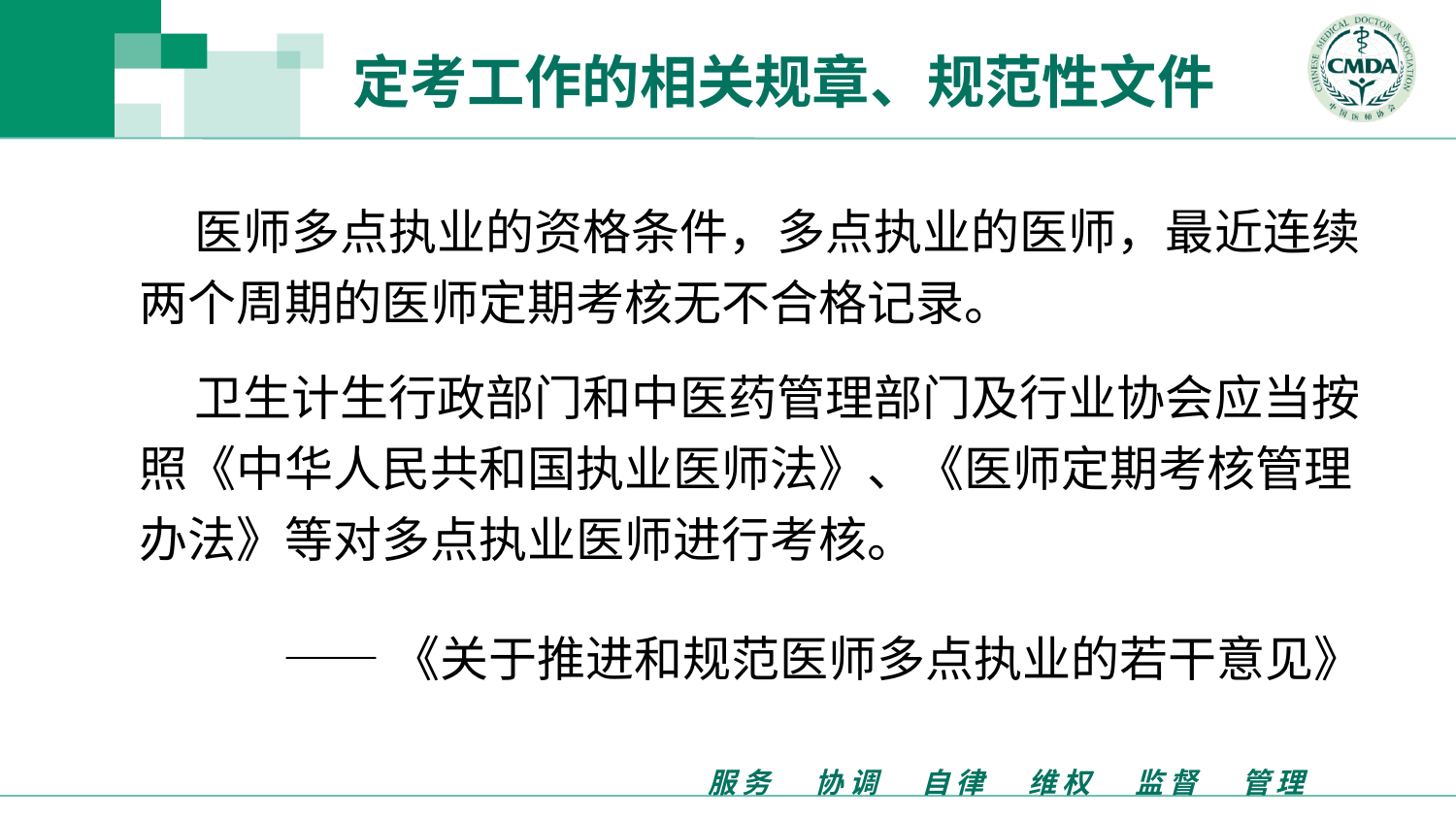

# 定考工作的相关规章、规范性文件
    医师多点执业的资格条件，多点执业的医师，最近连续两个周期的医师定期考核无不合格记录。
    卫生计生行政部门和中医药管理部门及行业协会应当按照《中华人民共和国执业医师法》、《医师定期考核管理办法》等对多点执业医师进行考核。
——《关于推进和规范医师多点执业的若干意见》